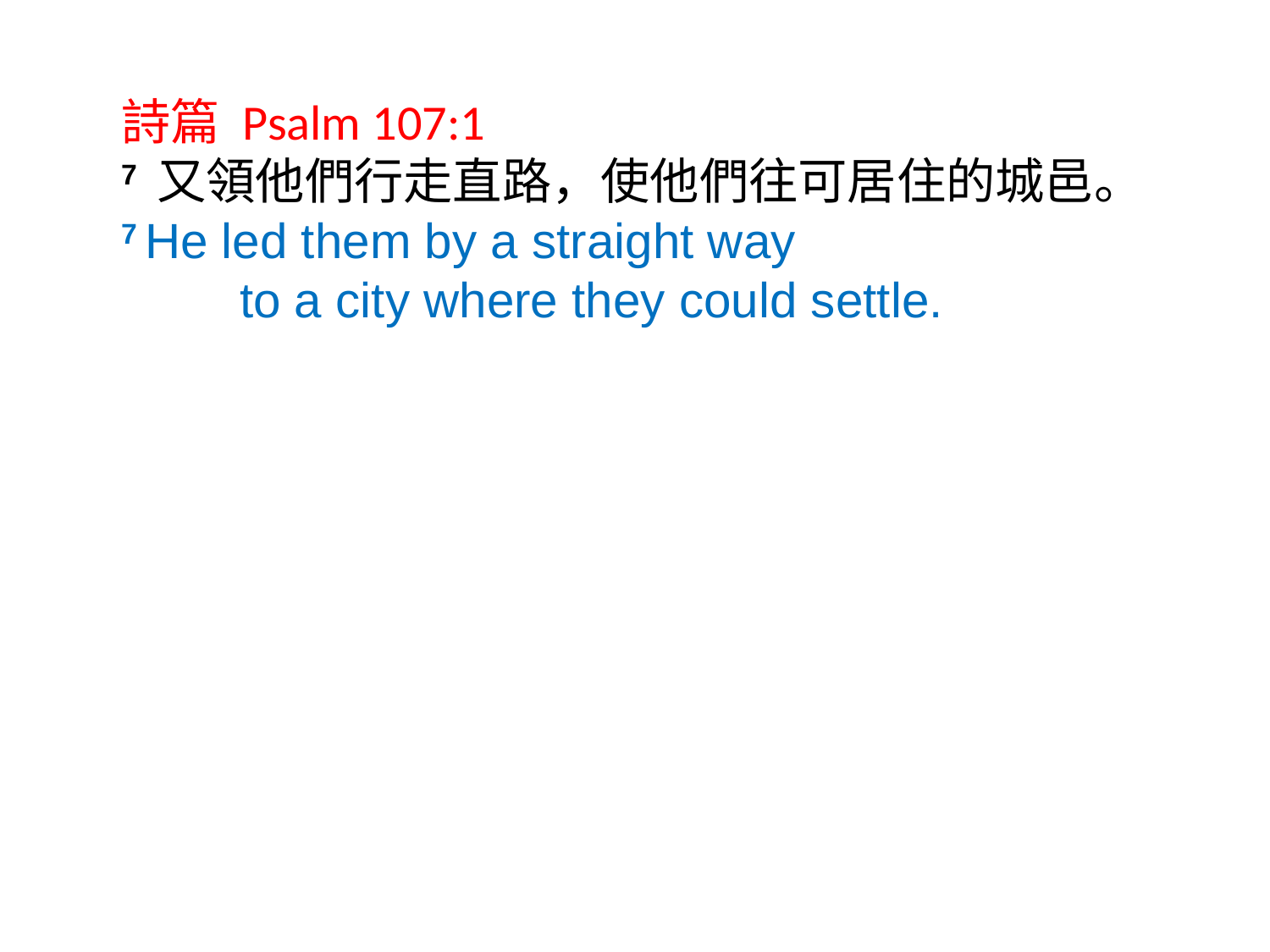

詩篇 Psalm 107:1
7 又領他們行走直路，使他們往可居住的城邑。
7 He led them by a straight way
    to a city where they could settle.